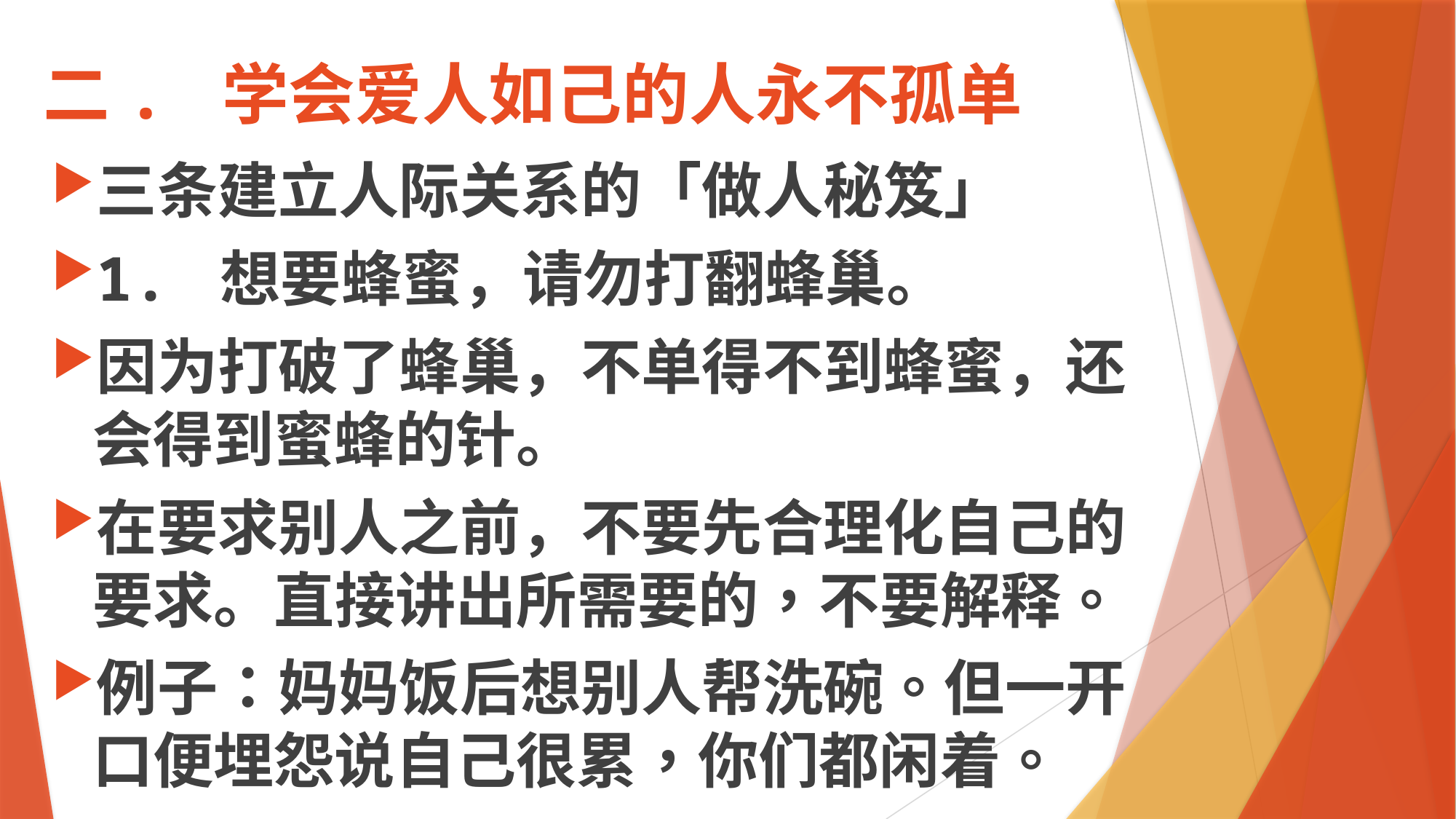

# 二. 学会爱人如己的人永不孤单
三条建立人际关系的「做人秘笈」
1. 想要蜂蜜，请勿打翻蜂巢。
因为打破了蜂巢，不单得不到蜂蜜，还会得到蜜蜂的针。
在要求别人之前，不要先合理化自己的要求。直接讲出所需要的，不要解释。
例子：妈妈饭后想别人帮洗碗。但一开口便埋怨说自己很累，你们都闲着。